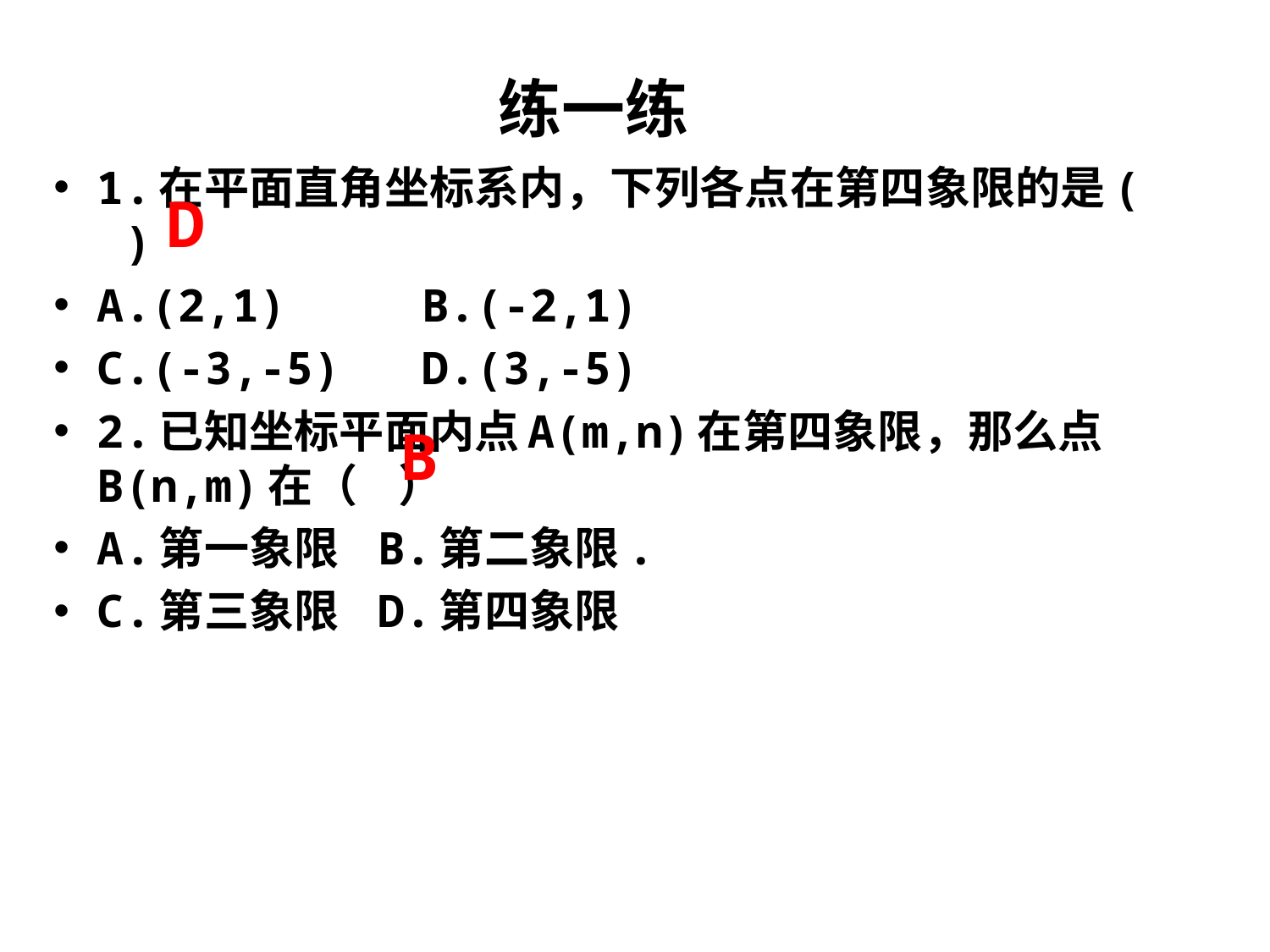

# 练一练
1.在平面直角坐标系内，下列各点在第四象限的是(     )
A.(2,1)     B.(-2,1)
C.(-3,-5)   D.(3,-5)
2.已知坐标平面内点A(m,n)在第四象限，那么点B(n,m)在（    ）
A.第一象限   B.第二象限.
C.第三象限   D.第四象限
D
B